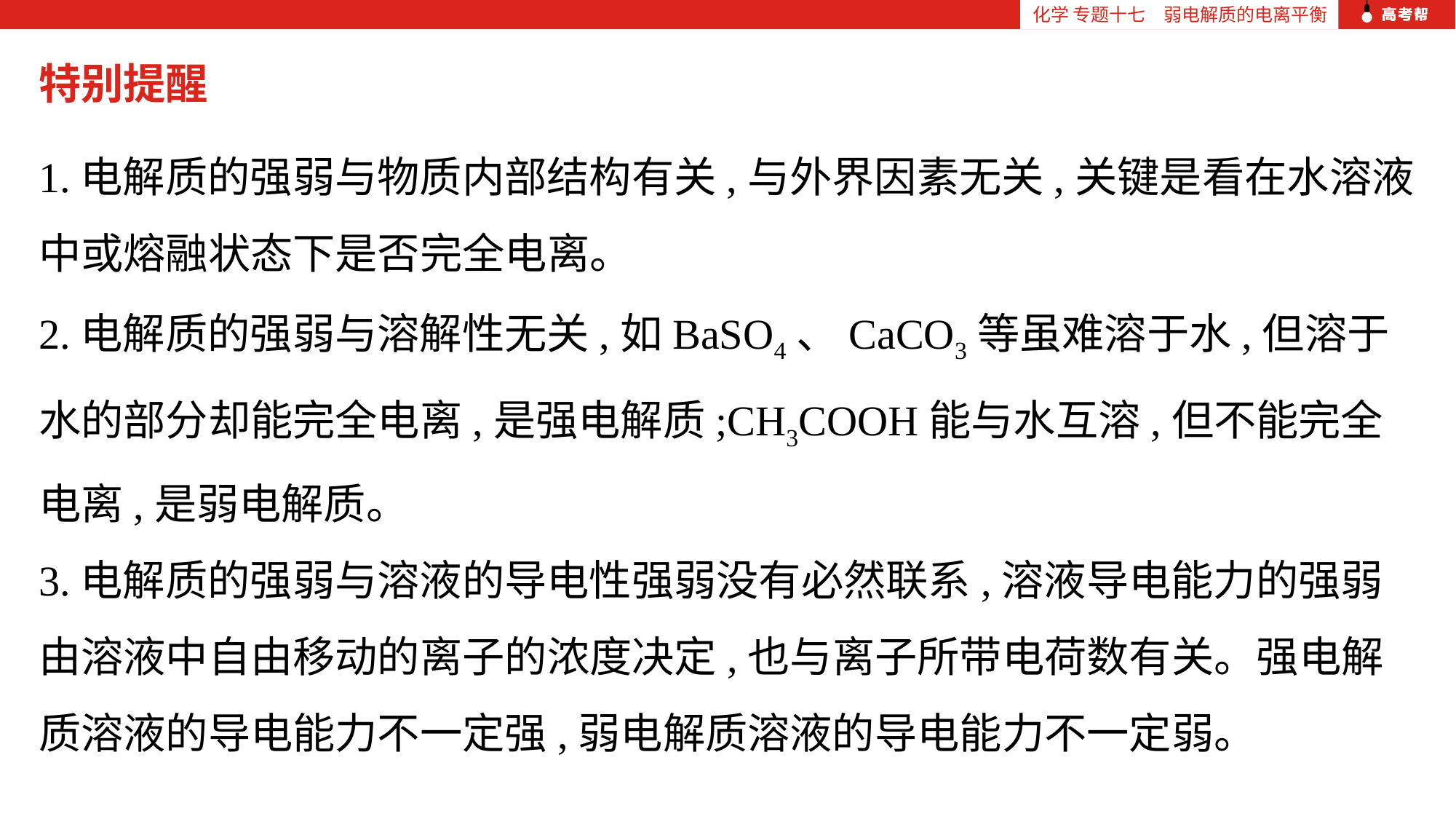

化学 专题十七　弱电解质的电离平衡
特别提醒
1.电解质的强弱与物质内部结构有关,与外界因素无关,关键是看在水溶液中或熔融状态下是否完全电离。
2.电解质的强弱与溶解性无关,如BaSO4、CaCO3等虽难溶于水,但溶于水的部分却能完全电离,是强电解质;CH3COOH能与水互溶,但不能完全电离,是弱电解质。
3.电解质的强弱与溶液的导电性强弱没有必然联系,溶液导电能力的强弱由溶液中自由移动的离子的浓度决定,也与离子所带电荷数有关。强电解质溶液的导电能力不一定强,弱电解质溶液的导电能力不一定弱。